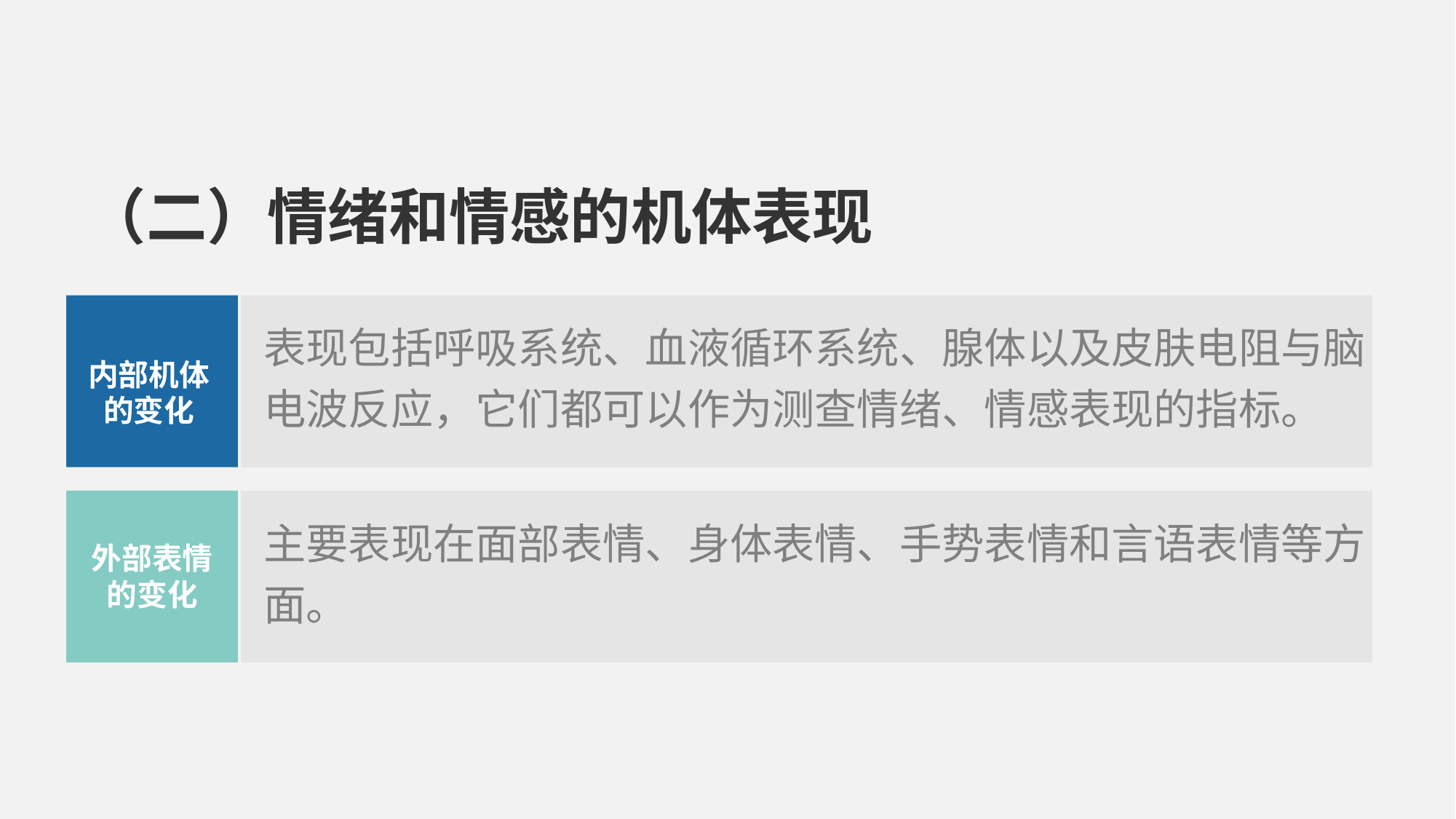

（二）情绪和情感的机体表现

表现包括呼吸系统、血液循环系统、腺体以及皮肤电阻与脑电波反应，它们都可以作为测查情绪、情感表现的指标。
内部机体的变化

主要表现在面部表情、身体表情、手势表情和言语表情等方面。
外部表情的变化